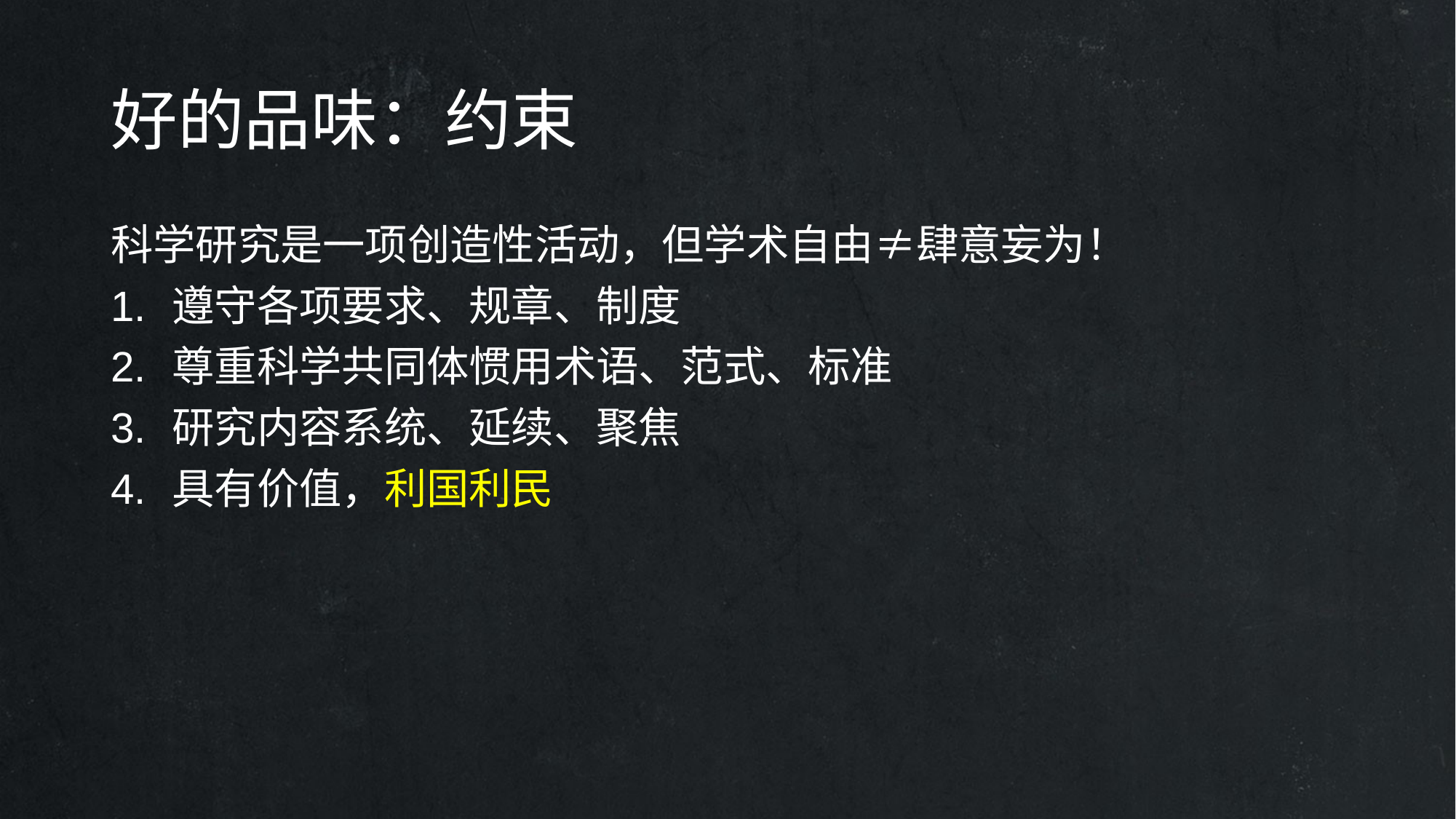

# 好的品味：约束
科学研究是一项创造性活动，但学术自由≠肆意妄为！
遵守各项要求、规章、制度
尊重科学共同体惯用术语、范式、标准
研究内容系统、延续、聚焦
具有价值，利国利民